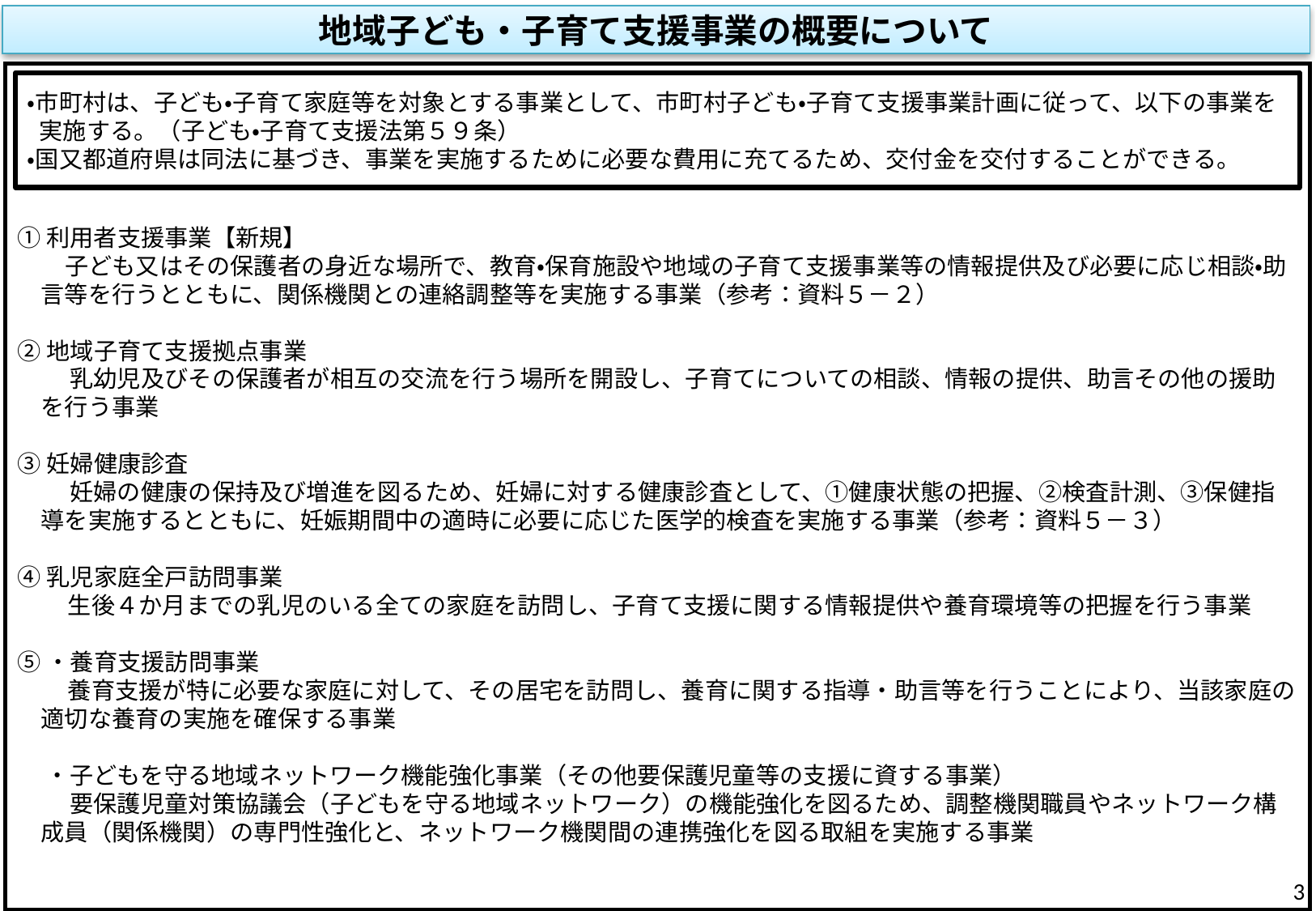

地域子ども・子育て支援事業の概要について

①利用者支援事業【新規】
　子ども又はその保護者の身近な場所で、教育・保育施設や地域の子育て支援事業等の情報提供及び必要に応じ相談・助言等を行うとともに、関係機関との連絡調整等を実施する事業（参考：資料５－２）

②地域子育て支援拠点事業
　 乳幼児及びその保護者が相互の交流を行う場所を開設し、子育てについての相談、情報の提供、助言その他の援助を行う事業

③妊婦健康診査
　 妊婦の健康の保持及び増進を図るため、妊婦に対する健康診査として、①健康状態の把握、②検査計測、③保健指導を実施するとともに、妊娠期間中の適時に必要に応じた医学的検査を実施する事業（参考：資料５－３）

④乳児家庭全戸訪問事業
    生後４か月までの乳児のいる全ての家庭を訪問し、子育て支援に関する情報提供や養育環境等の把握を行う事業

⑤・養育支援訪問事業
    養育支援が特に必要な家庭に対して、その居宅を訪問し、養育に関する指導・助言等を行うことにより、当該家庭の適切な養育の実施を確保する事業

　 ・子どもを守る地域ネットワーク機能強化事業（その他要保護児童等の支援に資する事業）
　 要保護児童対策協議会（子どもを守る地域ネットワーク）の機能強化を図るため、調整機関職員やネットワーク構成員（関係機関）の専門性強化と、ネットワーク機関間の連携強化を図る取組を実施する事業

・市町村は、子ども・子育て家庭等を対象とする事業として、市町村子ども・子育て支援事業計画に従って、以下の事業を実施する。（子ども・子育て支援法第５９条）
・国又都道府県は同法に基づき、事業を実施するために必要な費用に充てるため、交付金を交付することができる。
3